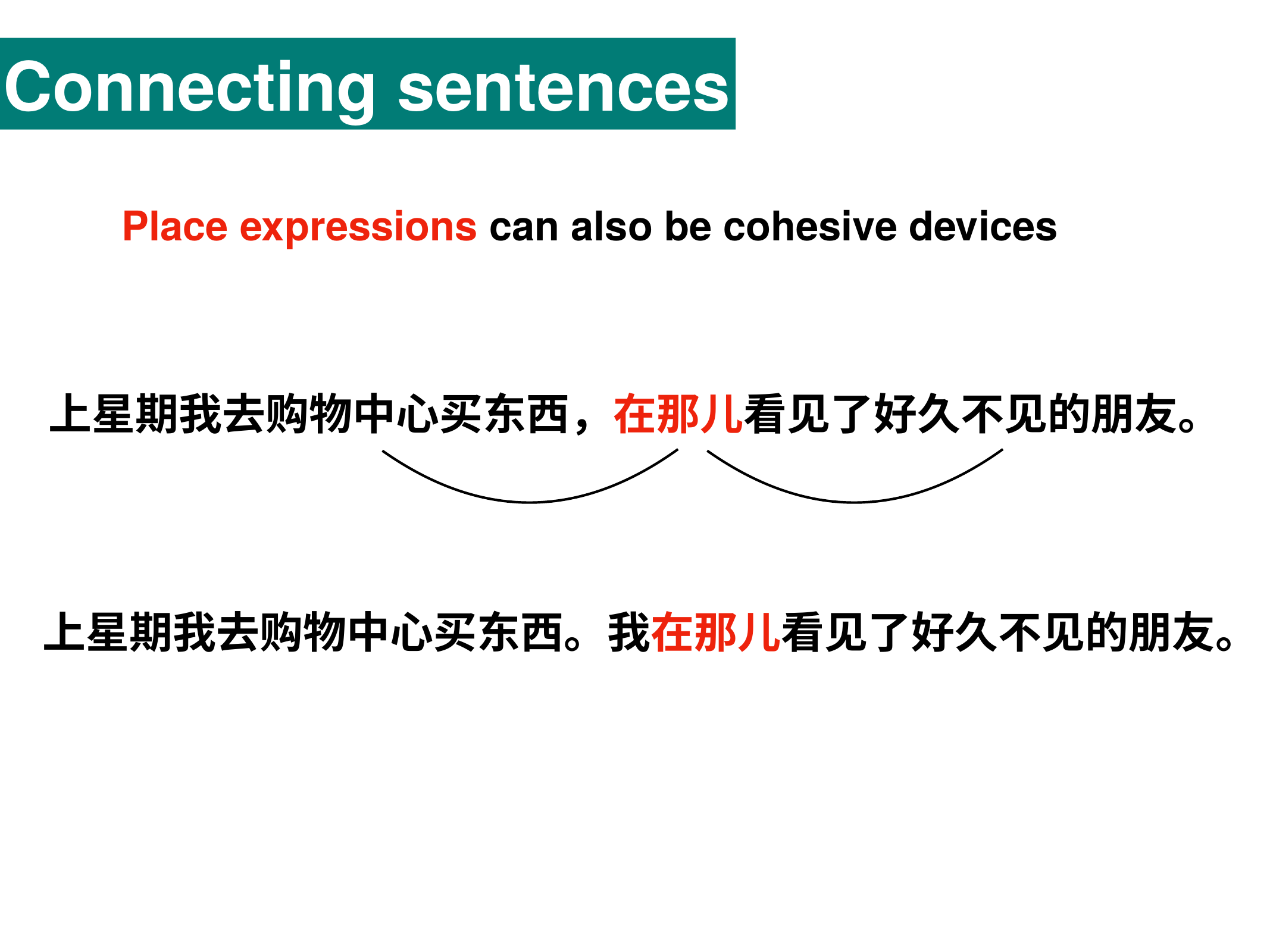

Connecting sentences
Place expressions can also be cohesive devices
上星期我去购物中心买东西，在那儿看见了好久不见的朋友。

上星期我去购物中心买东西。我在那儿看见了好久不见的朋友。